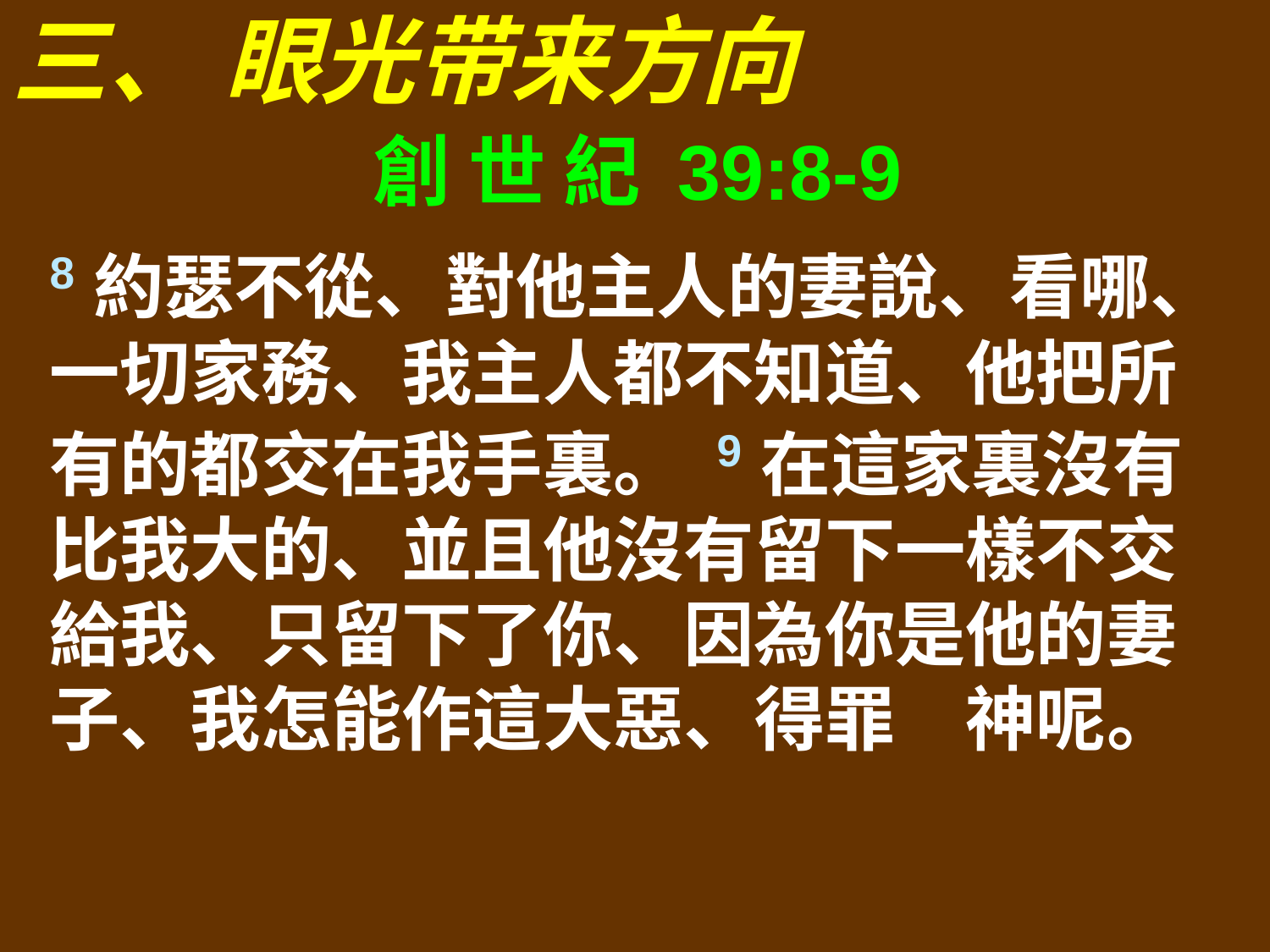

三、 眼光带来方向
創 世 紀 39:8-9
8約瑟不從、對他主人的妻說、看哪、一切家務、我主人都不知道、他把所有的都交在我手裏。 9在這家裏沒有比我大的、並且他沒有留下一樣不交給我、只留下了你、因為你是他的妻子、我怎能作這大惡、得罪　神呢。